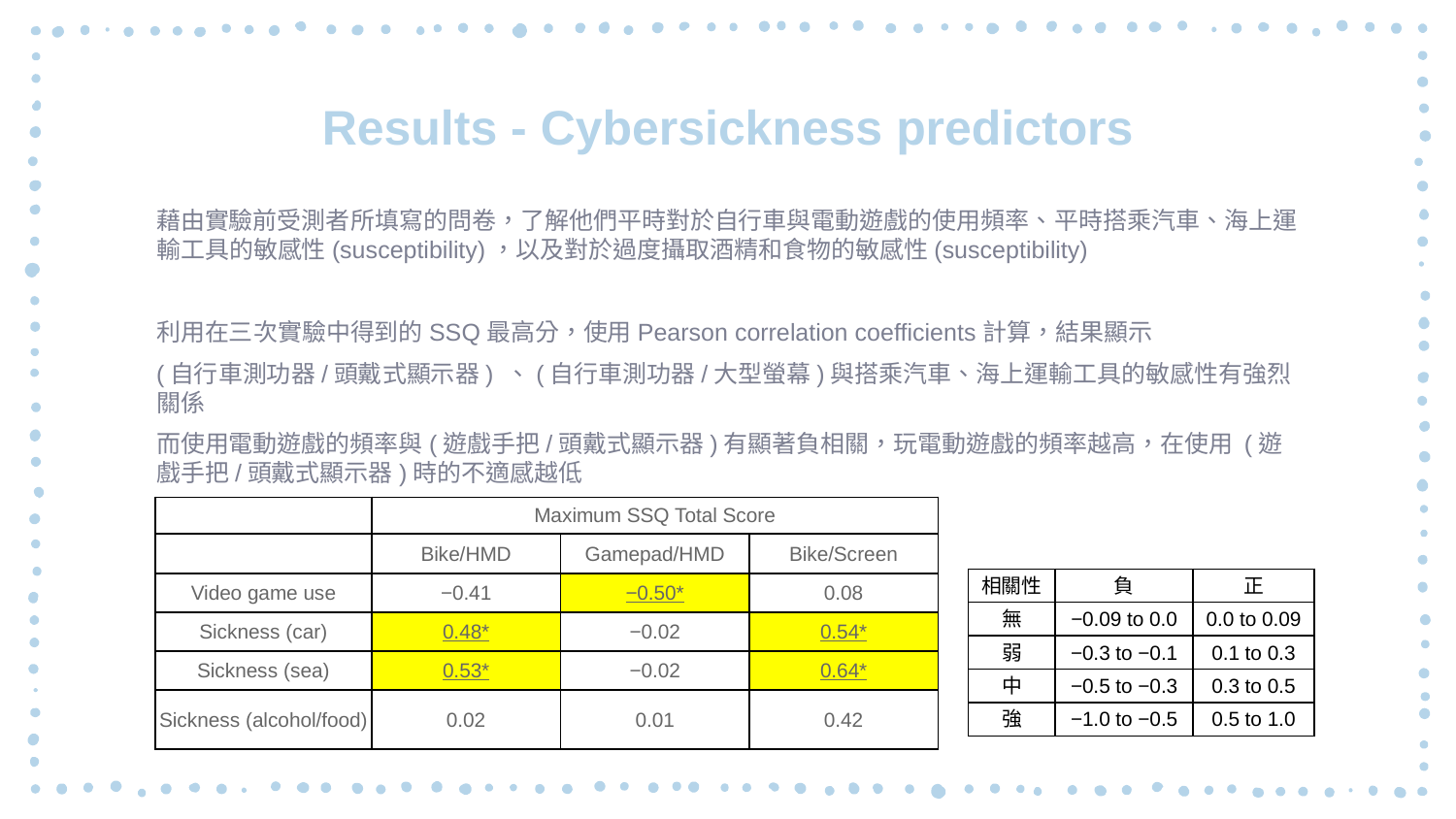

# Results - Cybersickness predictors
藉由實驗前受測者所填寫的問卷，了解他們平時對於自行車與電動遊戲的使用頻率、平時搭乘汽車、海上運輸工具的敏感性(susceptibility)，以及對於過度攝取酒精和食物的敏感性(susceptibility)

利用在三次實驗中得到的SSQ最高分，使用Pearson correlation coefficients計算，結果顯示
(自行車測功器/頭戴式顯示器) 、(自行車測功器/大型螢幕)與搭乘汽車、海上運輸工具的敏感性有強烈關係
而使用電動遊戲的頻率與(遊戲手把/頭戴式顯示器)有顯著負相關，玩電動遊戲的頻率越高，在使用 (遊戲手把/頭戴式顯示器)時的不適感越低

|  | Maximum SSQ Total Score |  |  |
| --- | --- | --- | --- |
|  | Bike/HMD | Gamepad/HMD | Bike/Screen |
| Video game use | −0.41 | −0.50\* | 0.08 |
| Sickness (car) | 0.48\* | −0.02 | 0.54\* |
| Sickness (sea) | 0.53\* | −0.02 | 0.64\* |
| Sickness (alcohol/food) | 0.02 | 0.01 | 0.42 |
| 相關性 | 負 | 正 |
| --- | --- | --- |
| 無 | −0.09 to 0.0 | 0.0 to 0.09 |
| 弱 | −0.3 to −0.1 | 0.1 to 0.3 |
| 中 | −0.5 to −0.3 | 0.3 to 0.5 |
| 強 | −1.0 to −0.5 | 0.5 to 1.0 |